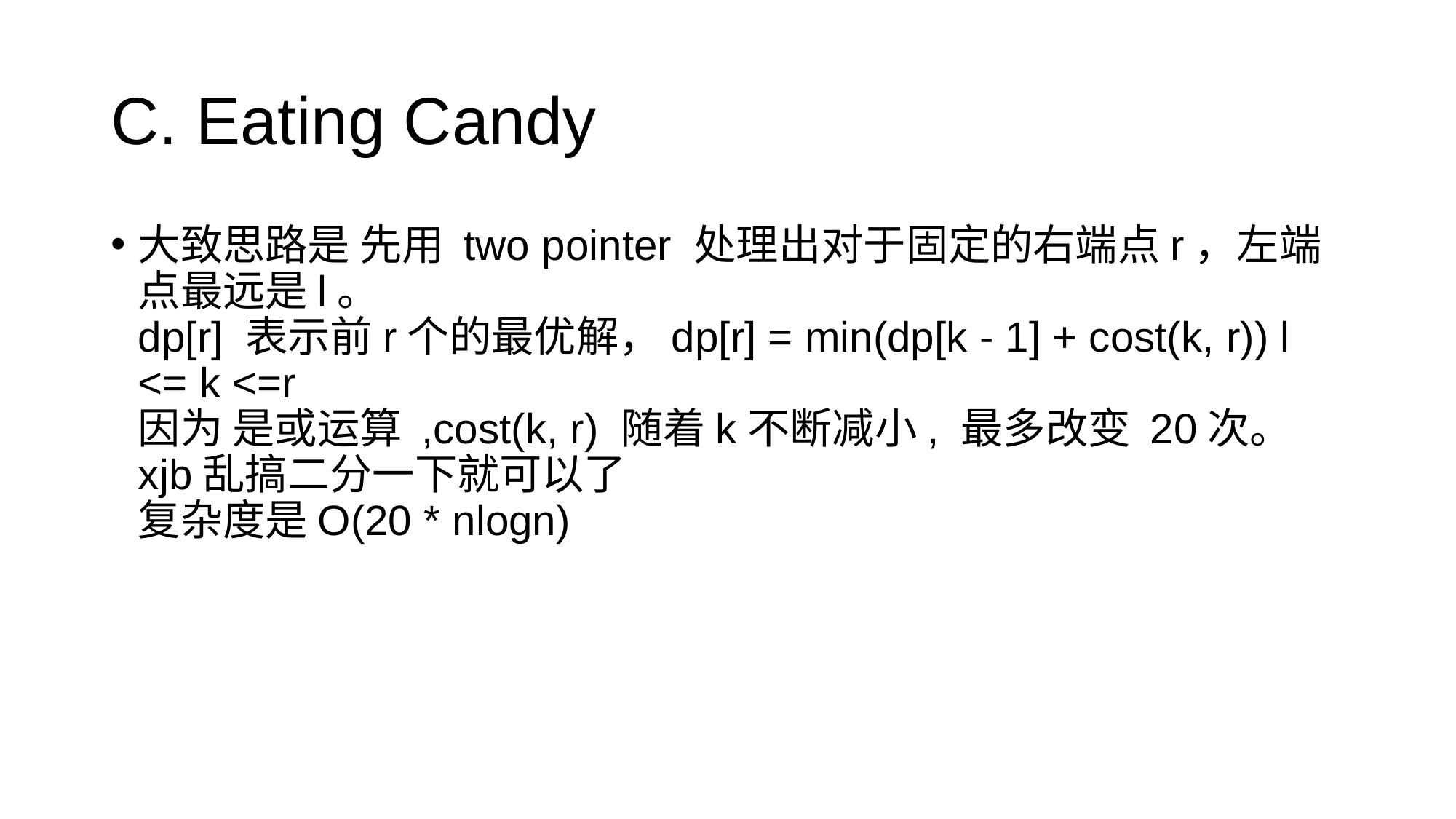

# C. Eating Candy
大致思路是 先用 two pointer 处理出对于固定的右端点r，左端点最远是l。
dp[r] 表示前r个的最优解，dp[r] = min(dp[k - 1] + cost(k, r)) l <= k <=r
因为 是或运算 ,cost(k, r) 随着k不断减小, 最多改变 20次。 xjb乱搞二分一下就可以了
复杂度是O(20 * nlogn)